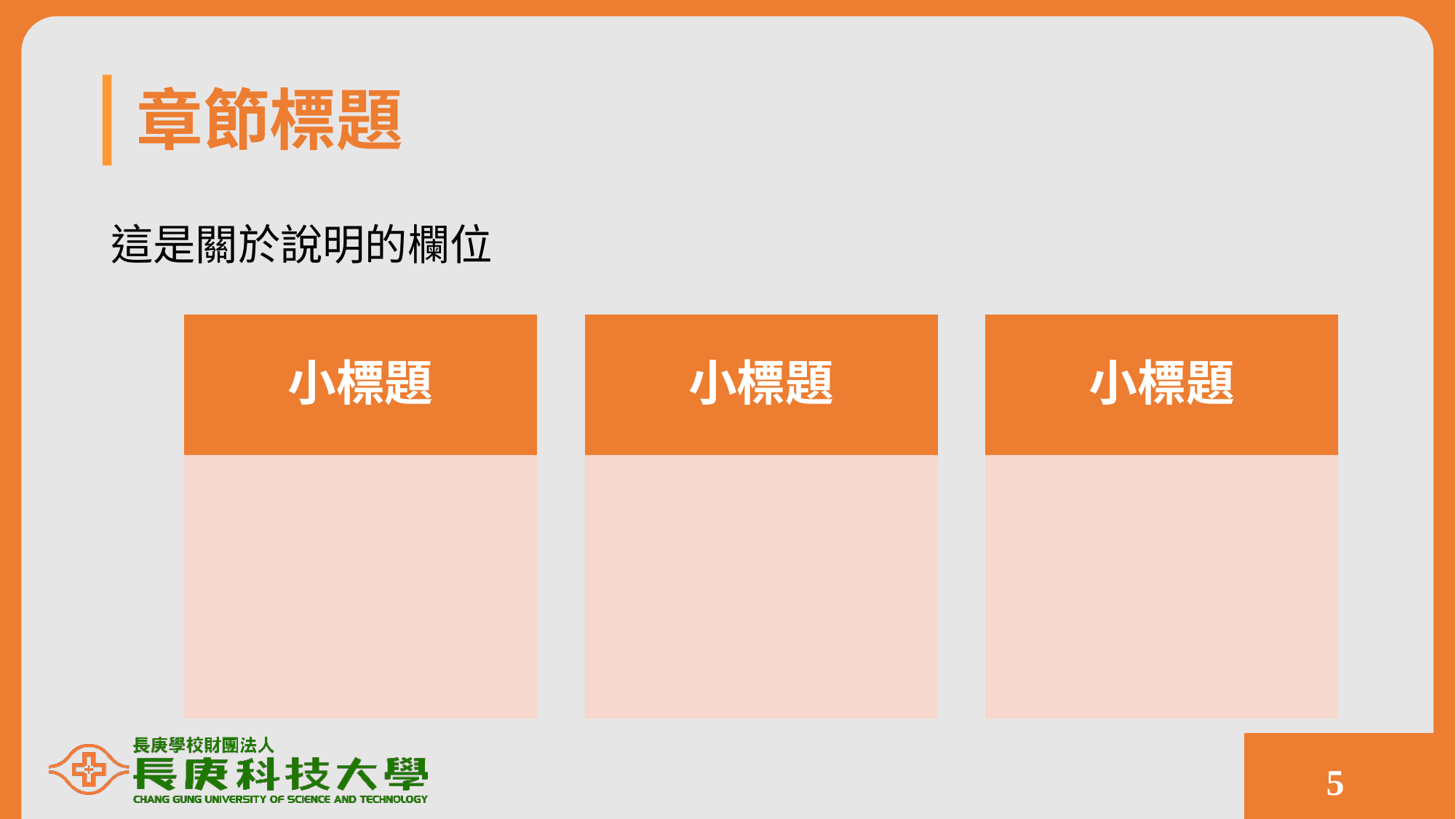

# 章節標題
這是關於說明的欄位
小標題

小標題

小標題

5